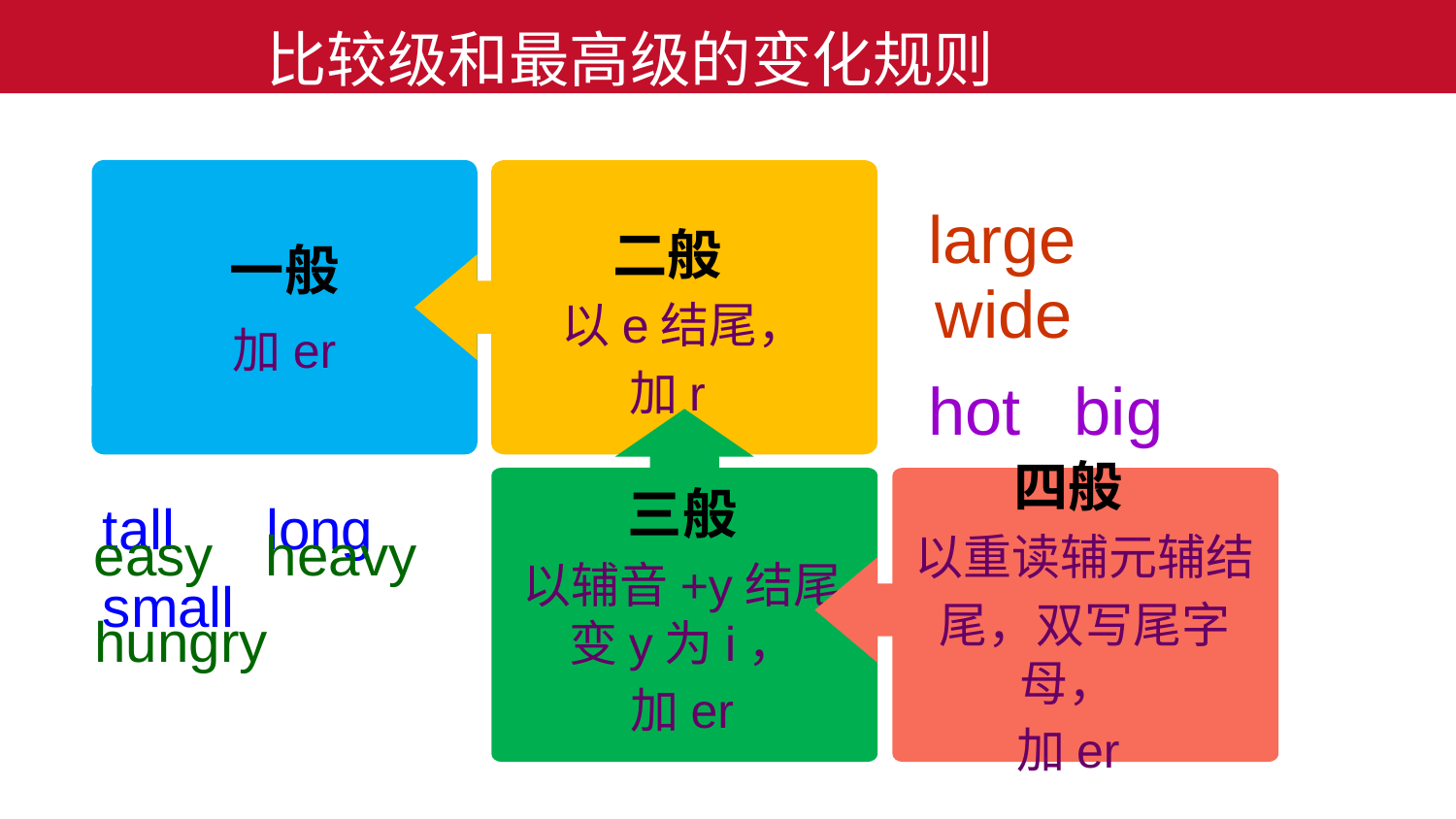

比较级和最高级的变化规则
一般
加er
二般
  以e结尾，
加r
large
wide
hot
big
三般
以辅音+y结尾变y为i，
加er
四般
  以重读辅元辅结
  尾，双写尾字母，
加er
tall
long
easy
heavy
small
hungry